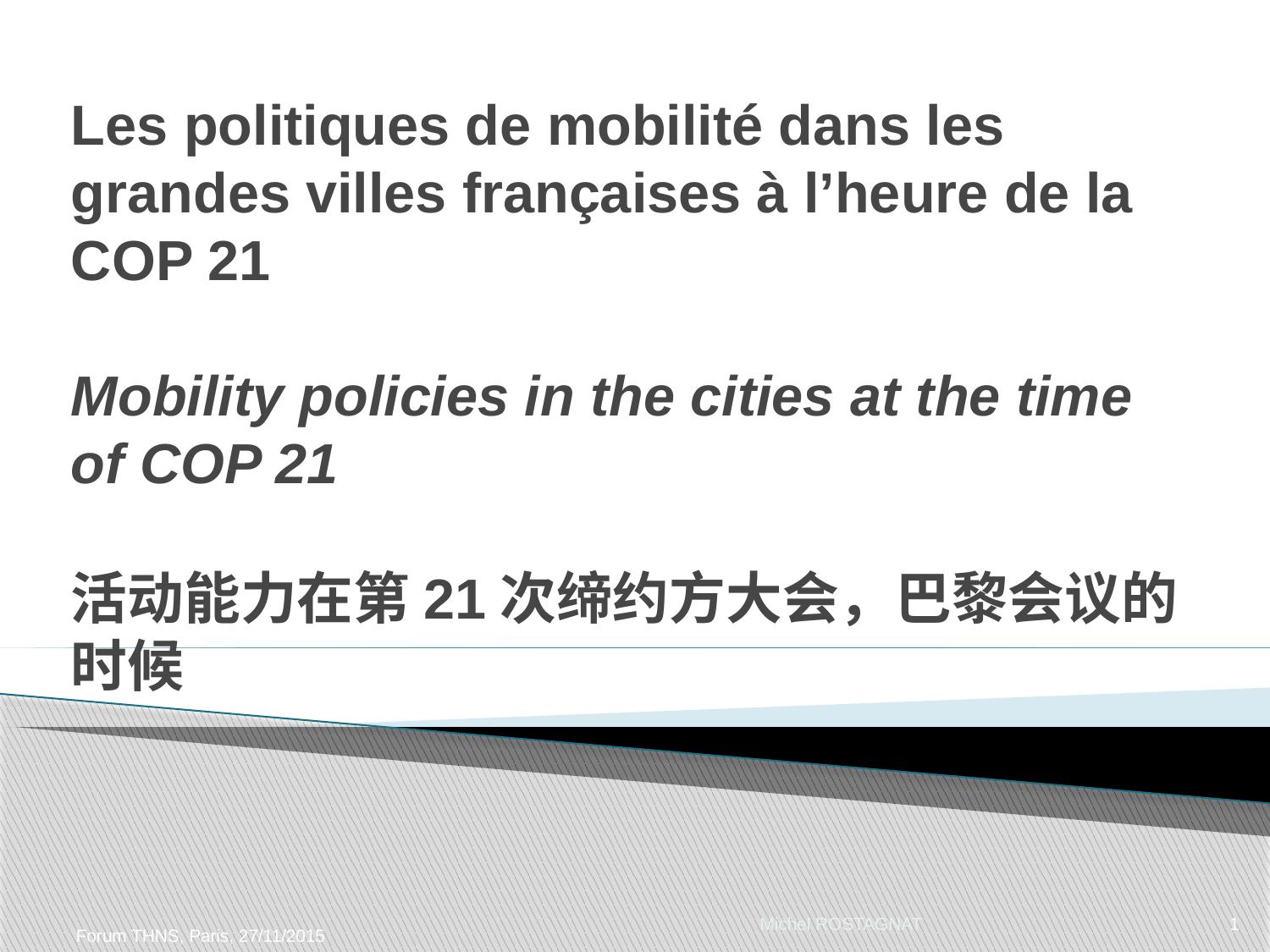

# Les politiques de mobilité dans les grandes villes françaises à l’heure de la COP 21 Mobility policies in the cities at the time of COP 21 活动能力在第21次缔约方大会，巴黎会议的时候
Forum THNS, Paris, 27/11/2015
Michel ROSTAGNAT
1